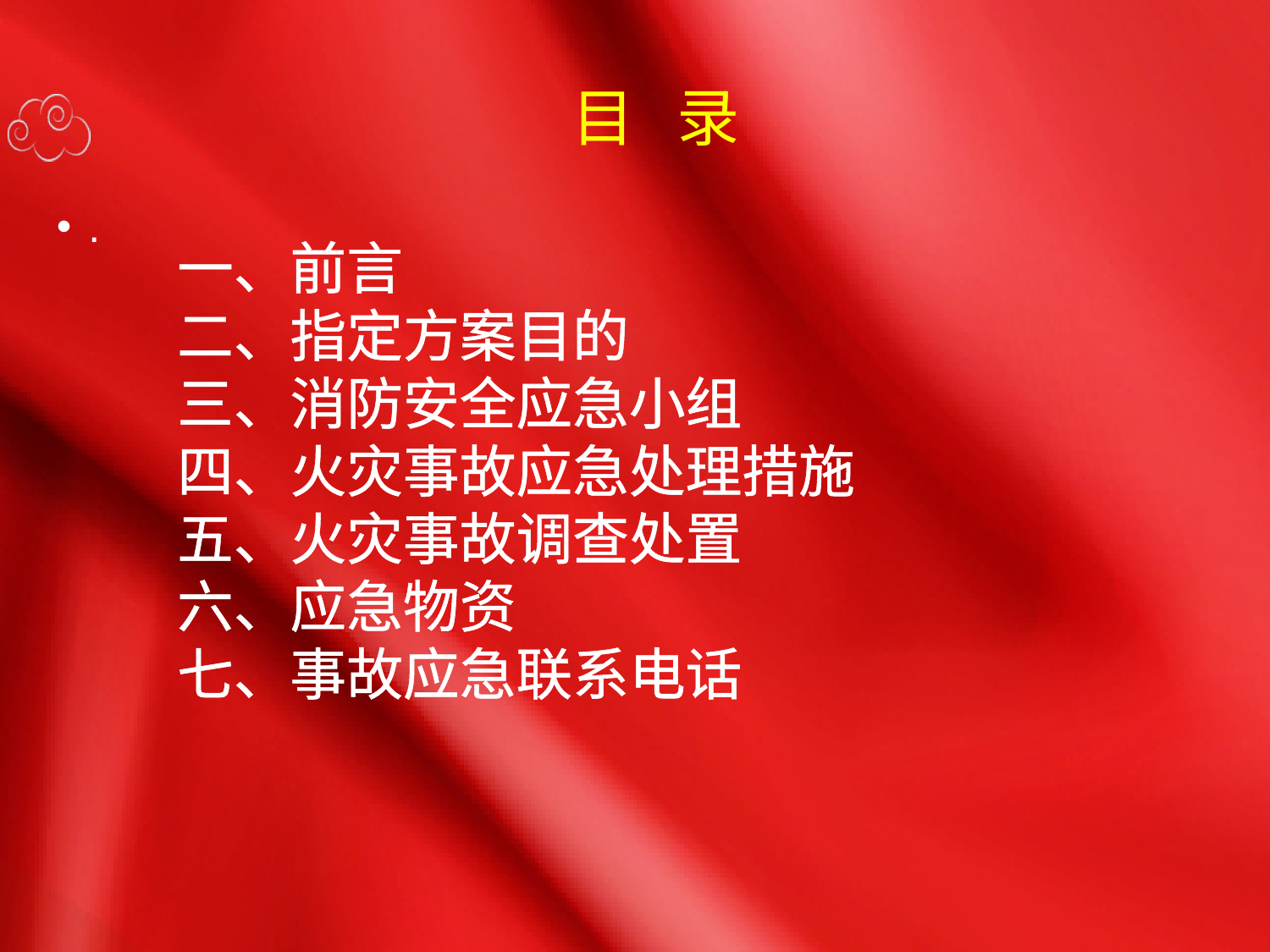

# 目   录
.

一、前言
二、指定方案目的
三、消防安全应急小组
四、火灾事故应急处理措施
五、火灾事故调查处置
六、应急物资
七、事故应急联系电话